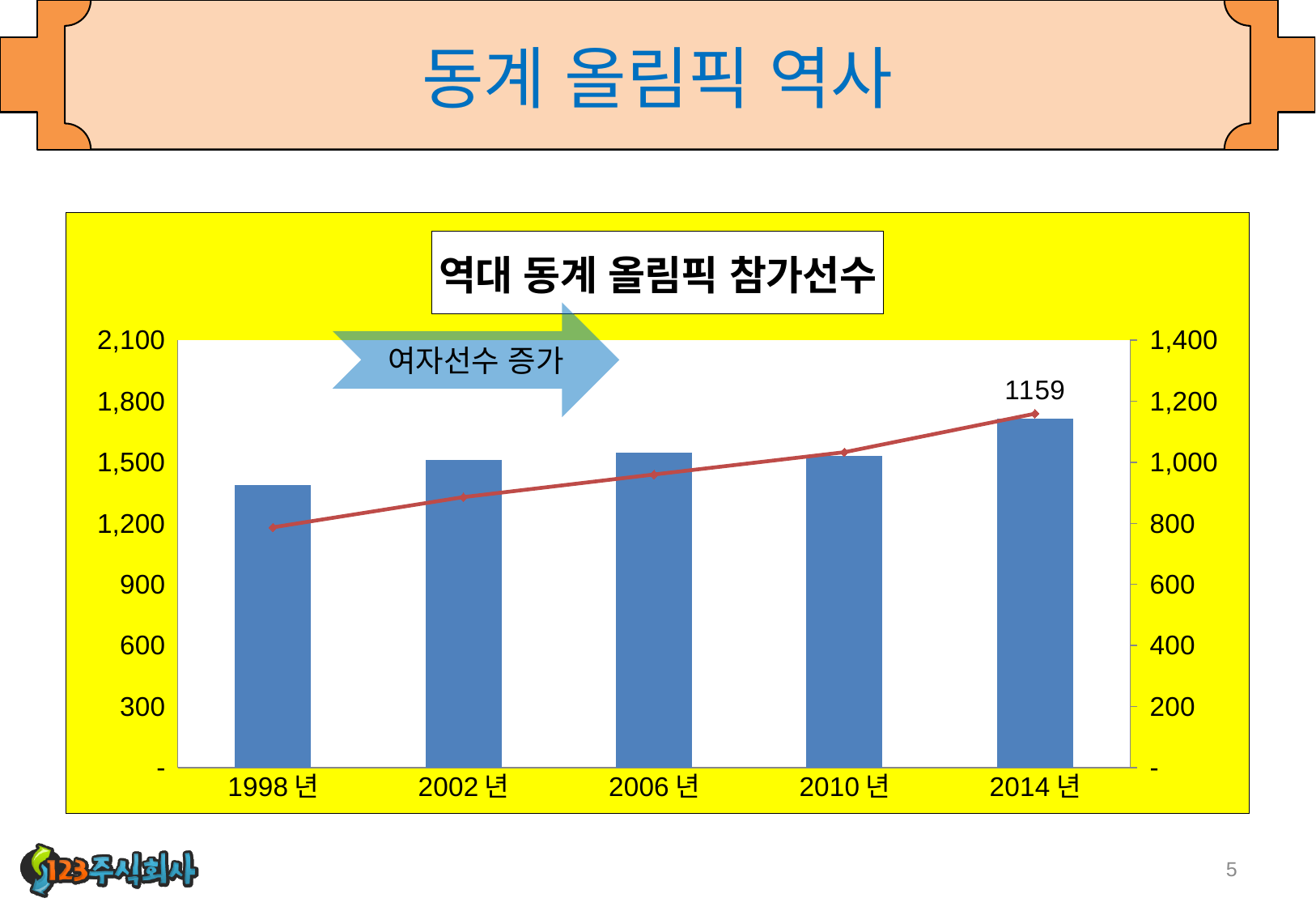

# 동계 올림픽 역사

### Chart: 역대 동계 올림픽 참가선수

| Category | 남자(명) | 여자(명) |
|---|---|---|
| 1998년 | 1389.0 | 787.0 |
| 2002년 | 1513.0 | 886.0 |
| 2006년 | 1548.0 | 960.0 |
| 2010년 | 1533.0 | 1033.0 |
| 2014년 | 1714.0 | 1159.0 |
여자선수 증가
5